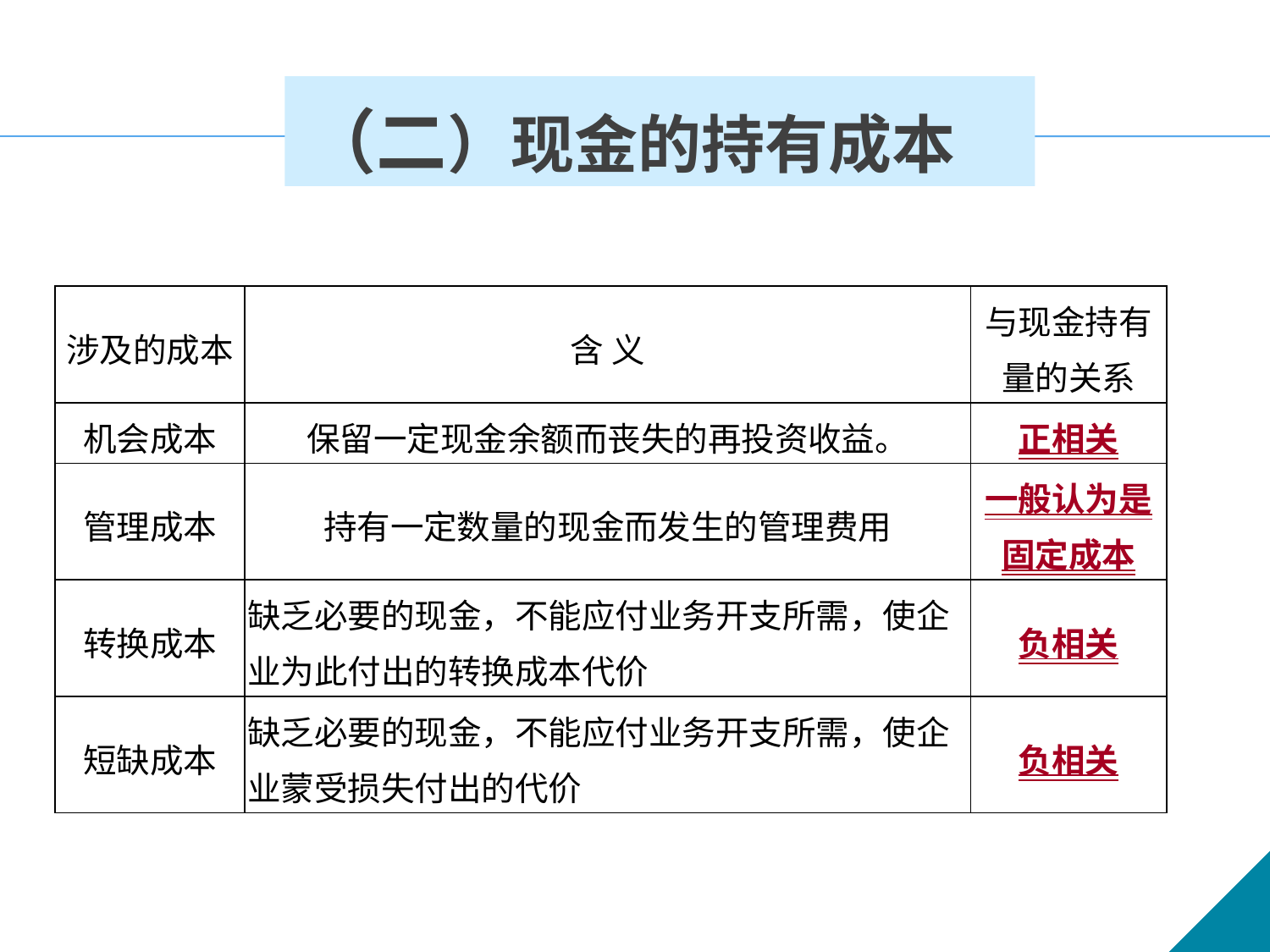

# （二）现金的持有成本
| 涉及的成本 | 含 义 | 与现金持有量的关系 |
| --- | --- | --- |
| 机会成本 | 保留一定现金余额而丧失的再投资收益。 | 正相关 |
| 管理成本 | 持有一定数量的现金而发生的管理费用 | 一般认为是固定成本 |
| 转换成本 | 缺乏必要的现金，不能应付业务开支所需，使企业为此付出的转换成本代价 | 负相关 |
| 短缺成本 | 缺乏必要的现金，不能应付业务开支所需，使企业蒙受损失付出的代价 | 负相关 |